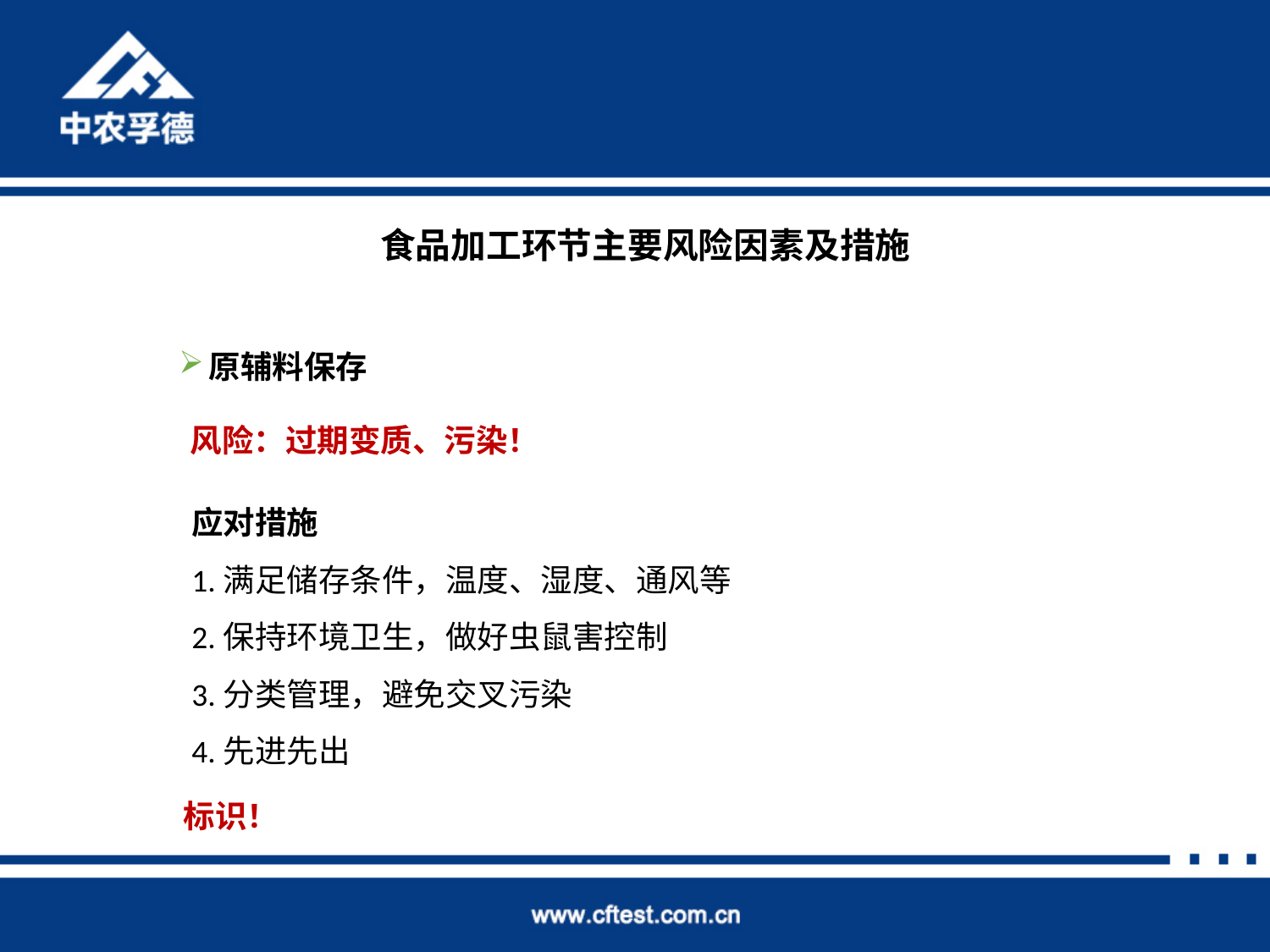

食品加工环节主要风险因素及措施
原辅料保存
风险：过期变质、污染！
应对措施
1.满足储存条件，温度、湿度、通风等
2.保持环境卫生，做好虫鼠害控制
3.分类管理，避免交叉污染
4.先进先出
标识！